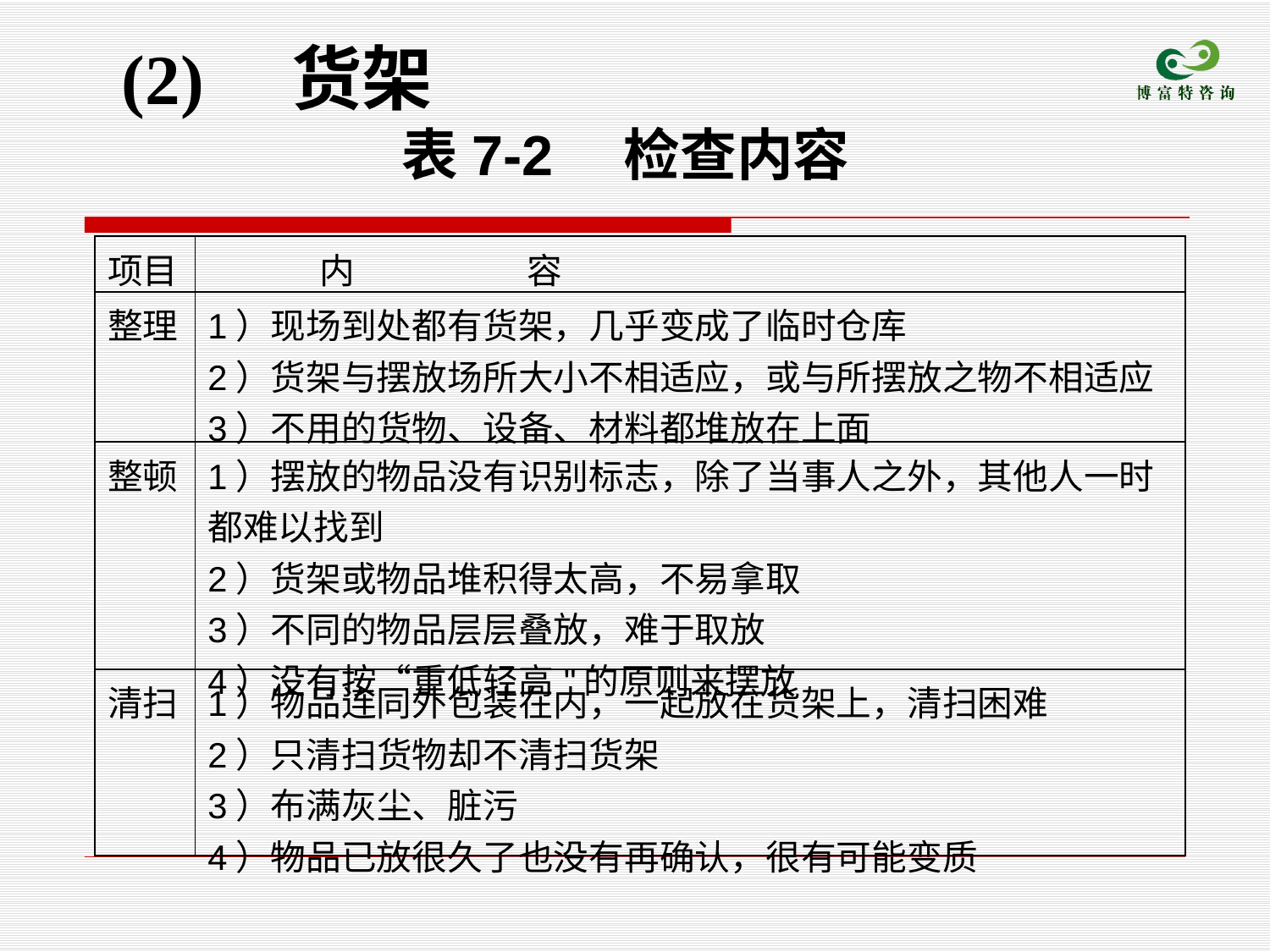

(2)　货架
                     表7-2　检查内容
| 项目 | 内 容 |
| --- | --- |
| 整理 | 1）现场到处都有货架，几乎变成了临时仓库 2）货架与摆放场所大小不相适应，或与所摆放之物不相适应 3）不用的货物、设备、材料都堆放在上面 |
| 整顿 | 1）摆放的物品没有识别标志，除了当事人之外，其他人一时都难以找到 2）货架或物品堆积得太高，不易拿取 3）不同的物品层层叠放，难于取放 4）没有按“重低轻高"的原则来摆放 |
| 清扫 | 1）物品连同外包装在内，一起放在货架上，清扫困难 2）只清扫货物却不清扫货架 3）布满灰尘、脏污 4）物品已放很久了也没有再确认，很有可能变质 |
237